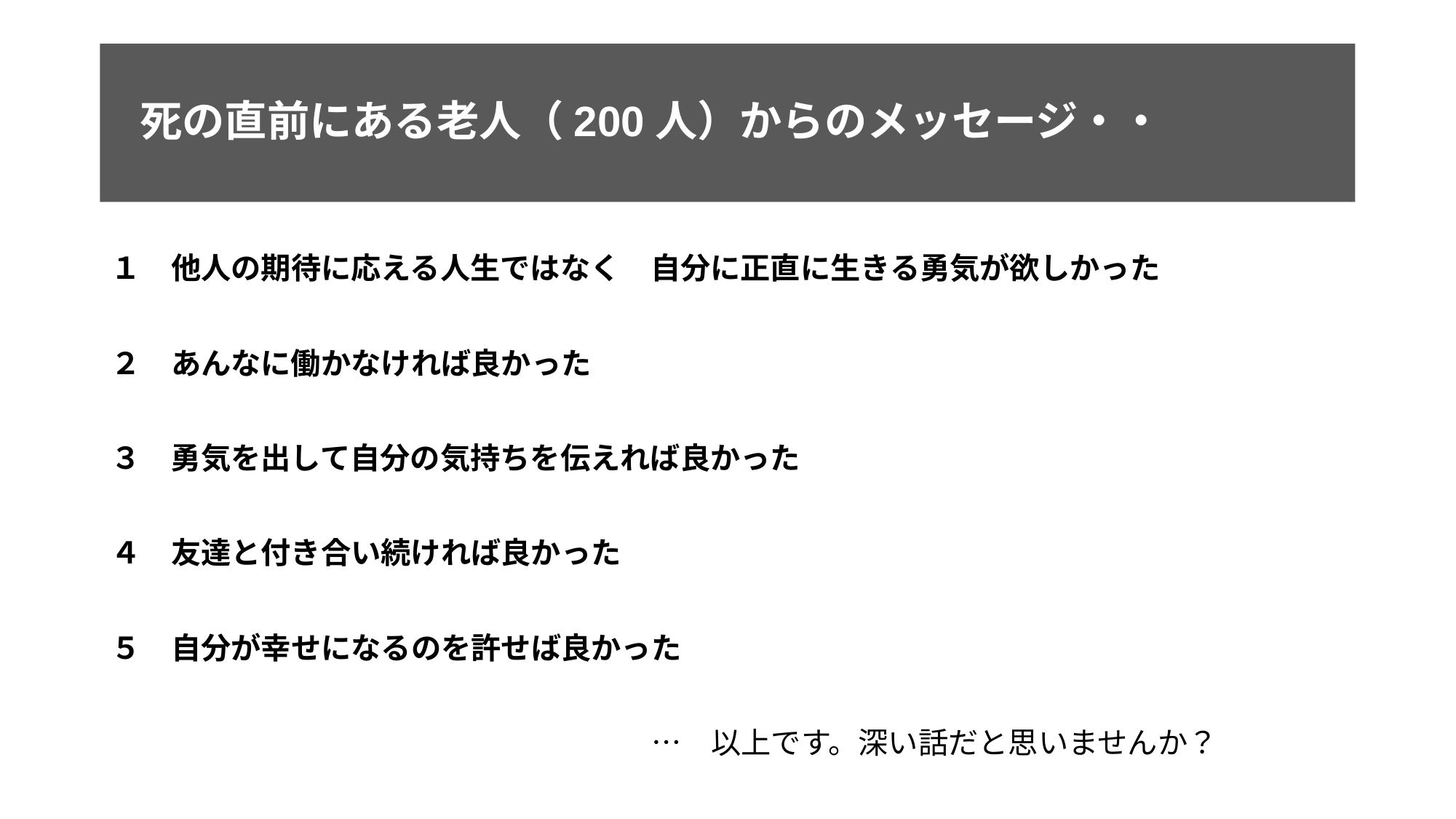

# 死の直前にある老人（200人）からのメッセージ・・
１　他人の期待に応える人生ではなく　自分に正直に生きる勇気が欲しかった

２　あんなに働かなければ良かった

３　勇気を出して自分の気持ちを伝えれば良かった

４　友達と付き合い続ければ良かった

５　自分が幸せになるのを許せば良かった

　　　　　　　　　　　　　　　　　　…　以上です。深い話だと思いませんか？